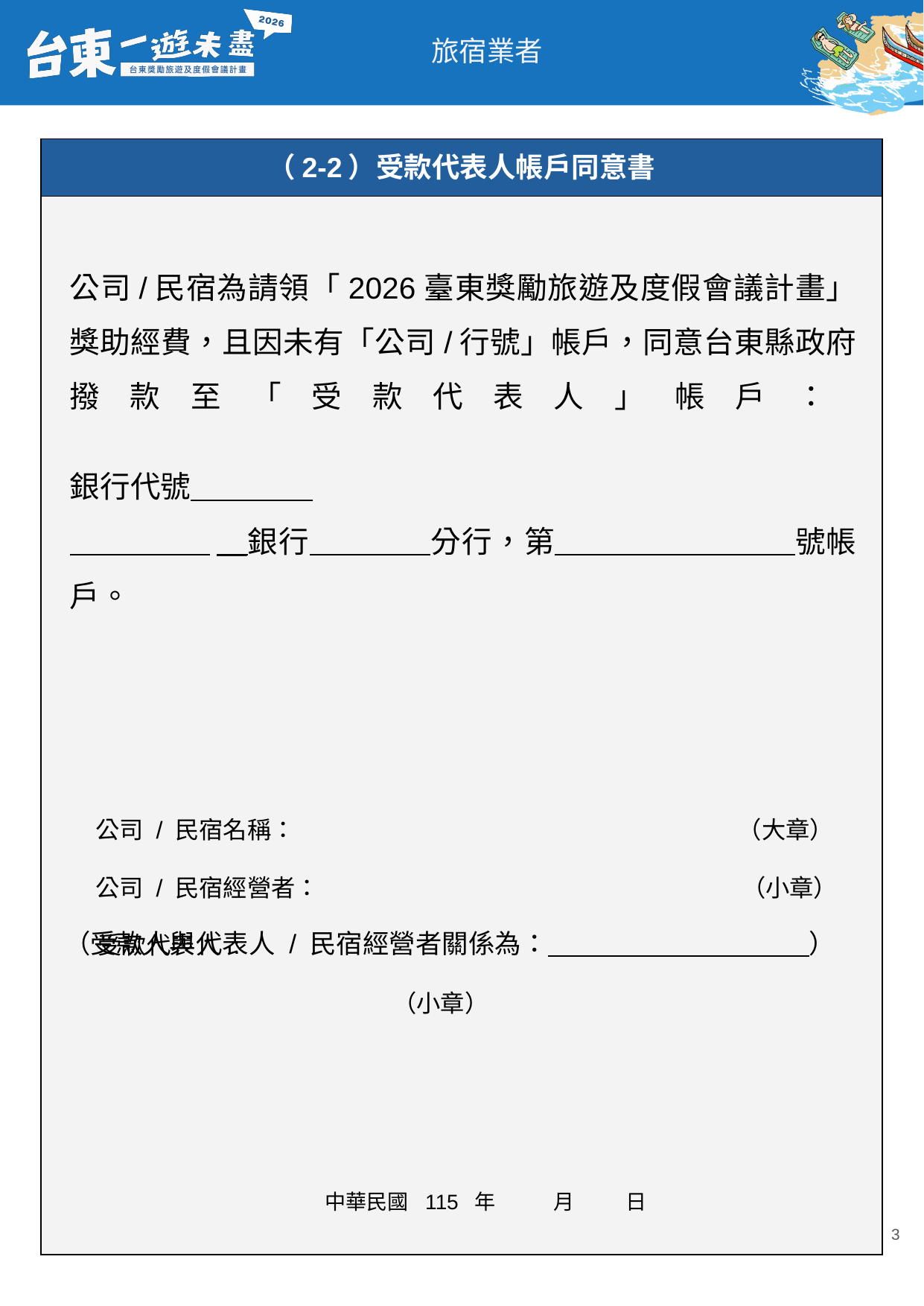

| （2-2）受款代表人帳戶同意書 |
| --- |
|  |
公司/民宿為請領「2026臺東獎勵旅遊及度假會議計畫」獎助經費，且因未有「公司/行號」帳戶，同意台東縣政府撥款至「受款代表人」帳戶：
銀行代號＿＿＿＿
               ＿銀行             分行，第                          號帳戶。

   公司 / 民宿名稱：                                                                  （大章）
   公司 / 民宿經營者：                                                               （小章）
   受款代表人 :								              （小章）

（受款人與代表人 / 民宿經營者關係為：                                    ）

 中華民國  115  年          月         日
3